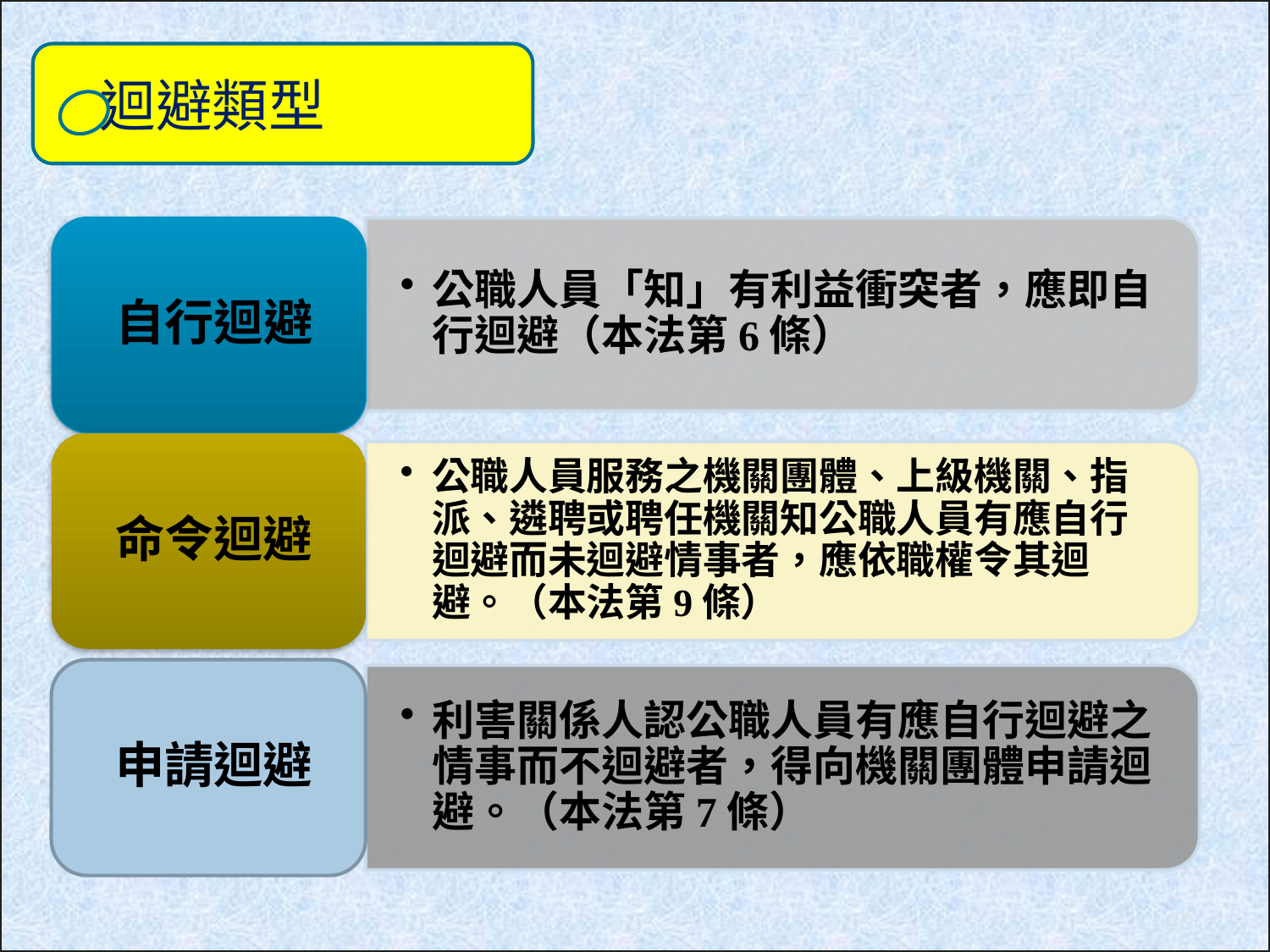

#
    迴避類型

公職人員「知」有利益衝突者，應即自行迴避（本法第6條）
自行迴避
公職人員服務之機關團體、上級機關、指派、遴聘或聘任機關知公職人員有應自行迴避而未迴避情事者，應依職權令其迴避。（本法第9條）
命令迴避
利害關係人認公職人員有應自行迴避之情事而不迴避者，得向機關團體申請迴避。（本法第7條）
申請迴避
20